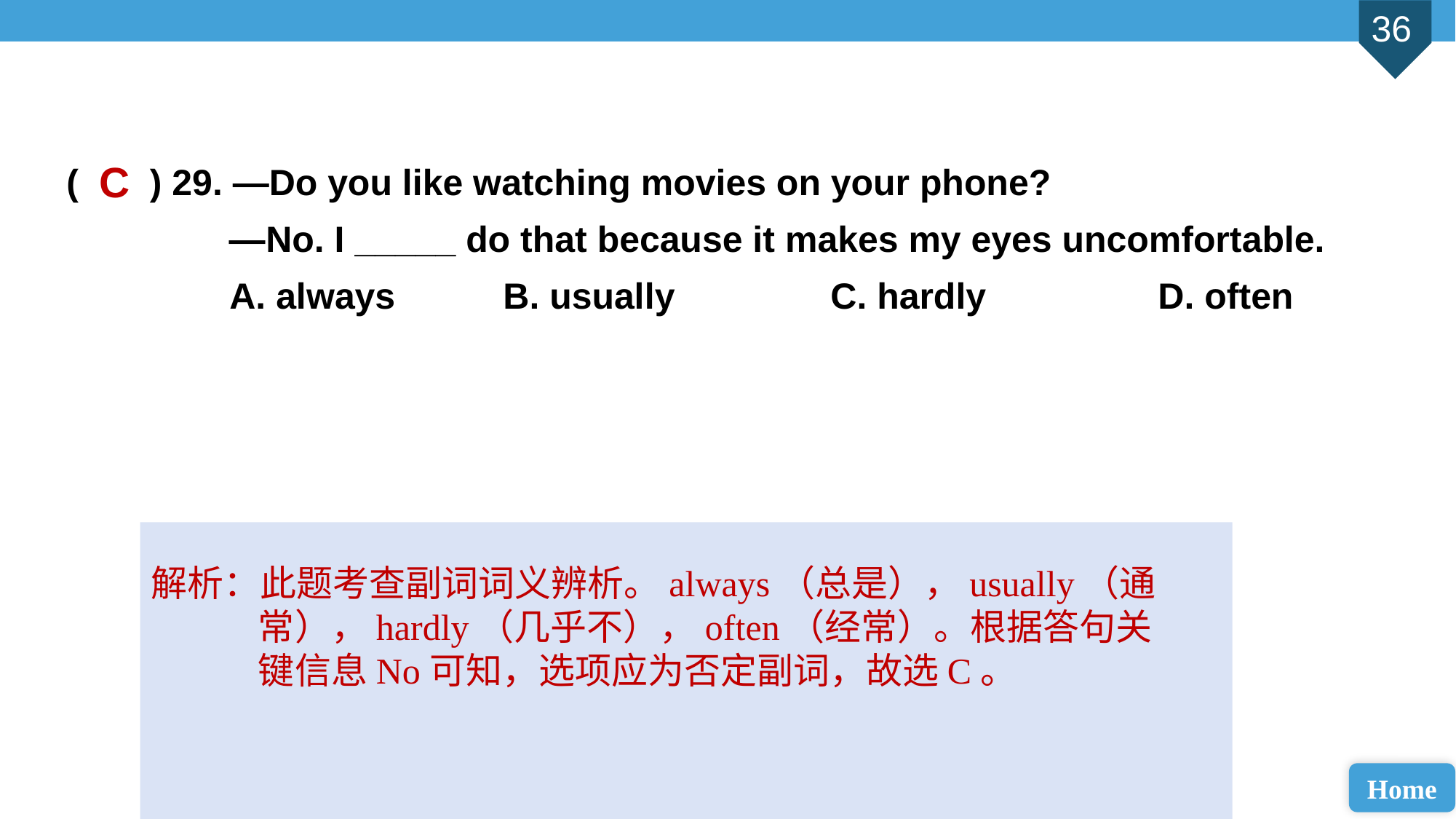

(       ) 29. —Do you like watching movies on your phone?
                —No. I _____ do that because it makes my eyes uncomfortable.
                A. always 	B. usually 		C. hardly 		D. often
C

解析：此题考查副词词义辨析。always（总是），usually（通常），hardly（几乎不），often（经常）。根据答句关键信息No可知，选项应为否定副词，故选C。